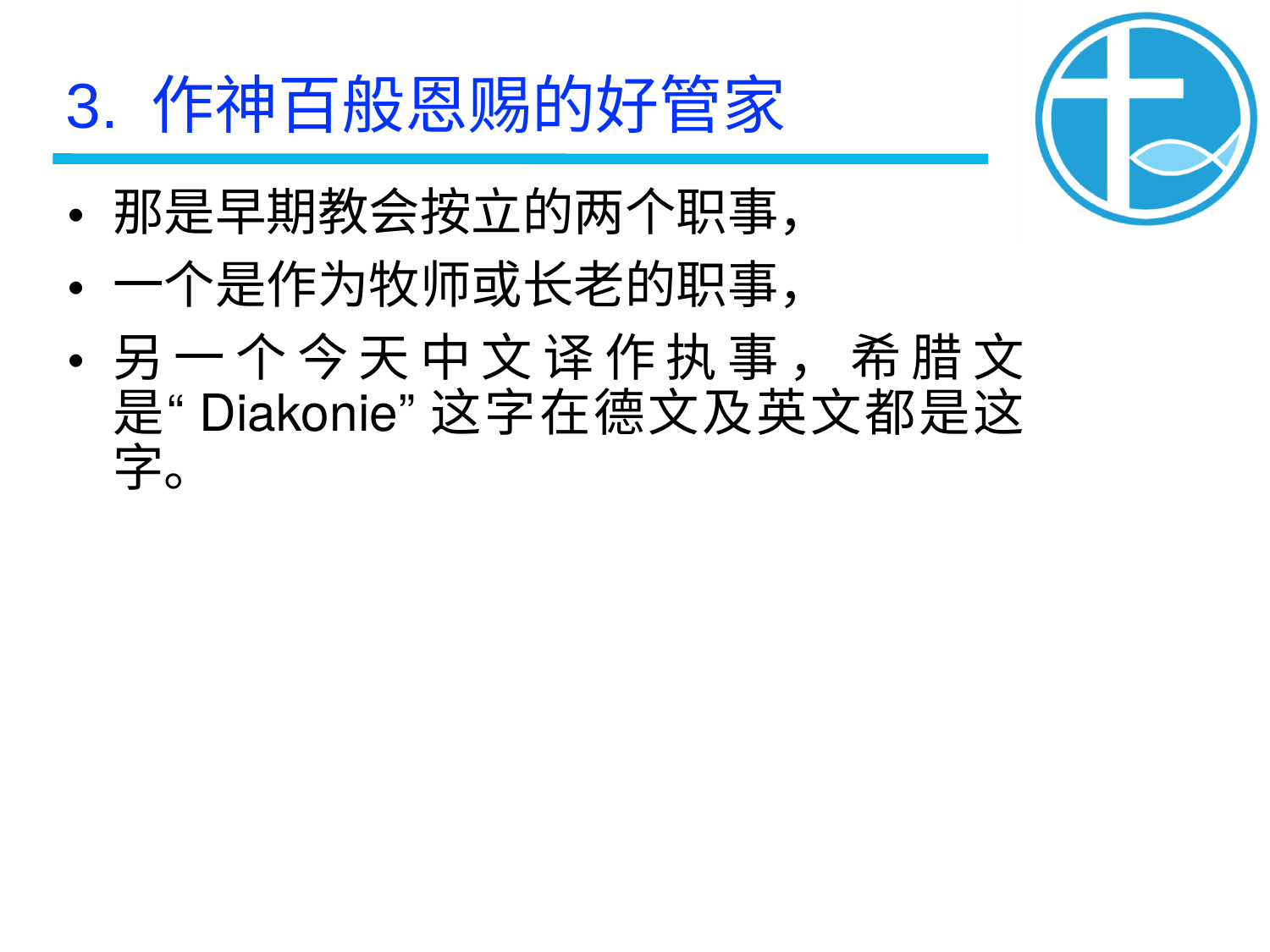

3. 作神百般恩赐的好管家
那是早期教会按立的两个职事，
一个是作为牧师或长老的职事，
另一个今天中文译作执事，希腊文是“Diakonie”这字在德文及英文都是这字。